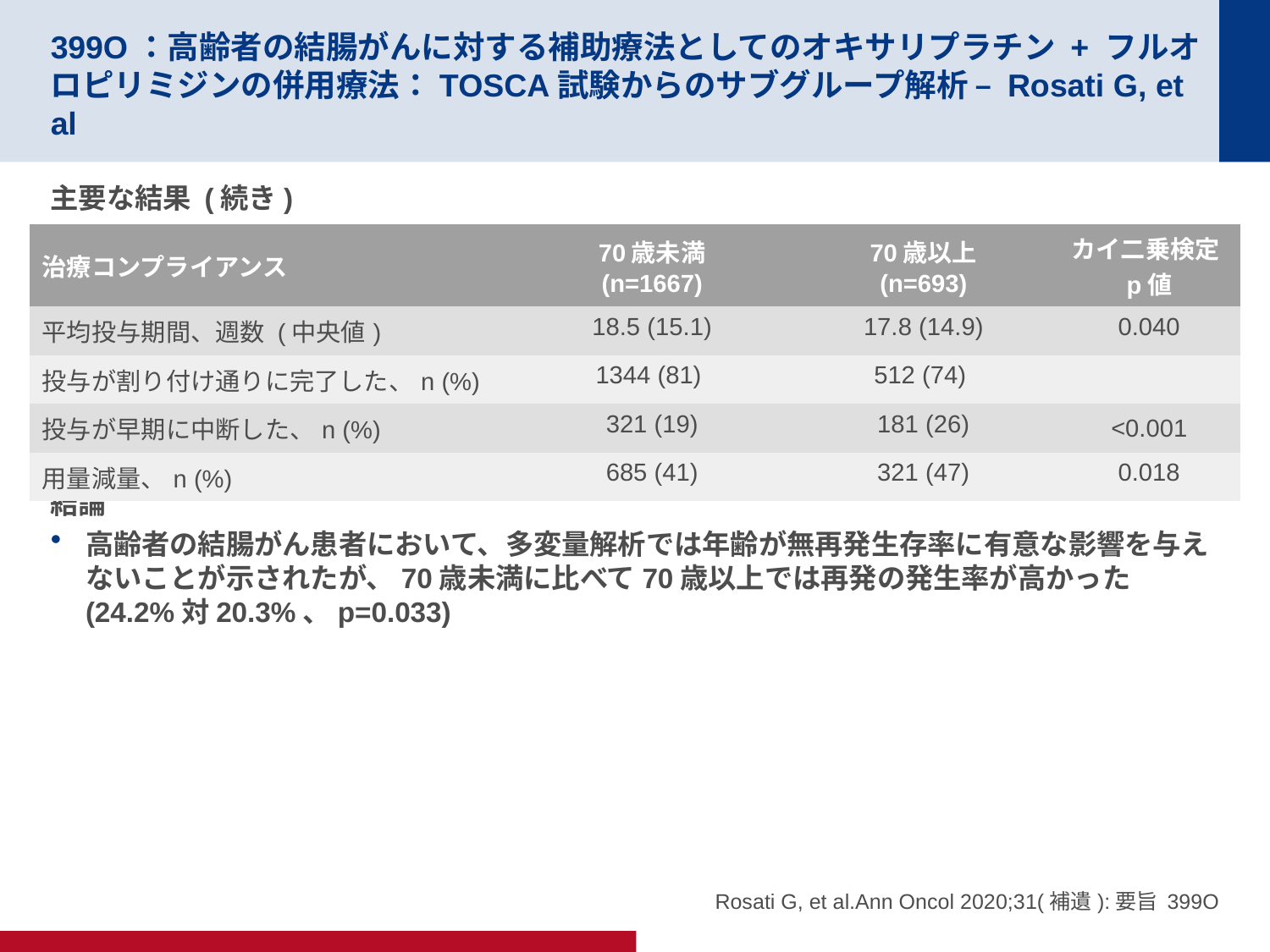

# 399O：高齢者の結腸がんに対する補助療法としてのオキサリプラチン + フルオロピリミジンの併用療法：TOSCA試験からのサブグループ解析 – Rosati G, et al
主要な結果 (続き)
結論
高齢者の結腸がん患者において、多変量解析では年齢が無再発生存率に有意な影響を与えないことが示されたが、70歳未満に比べて70歳以上では再発の発生率が高かった (24.2%対20.3%、p=0.033)
| 治療コンプライアンス | 70歳未満 (n=1667) | 70歳以上 (n=693) | カイ二乗検定p値 |
| --- | --- | --- | --- |
| 平均投与期間、週数 (中央値) | 18.5 (15.1) | 17.8 (14.9) | 0.040 |
| 投与が割り付け通りに完了した、n (%) | 1344 (81) | 512 (74) |  |
| 投与が早期に中断した、n (%) | 321 (19) | 181 (26) | <0.001 |
| 用量減量、n (%) | 685 (41) | 321 (47) | 0.018 |
Rosati G, et al.Ann Oncol 2020;31(補遺):要旨 399O